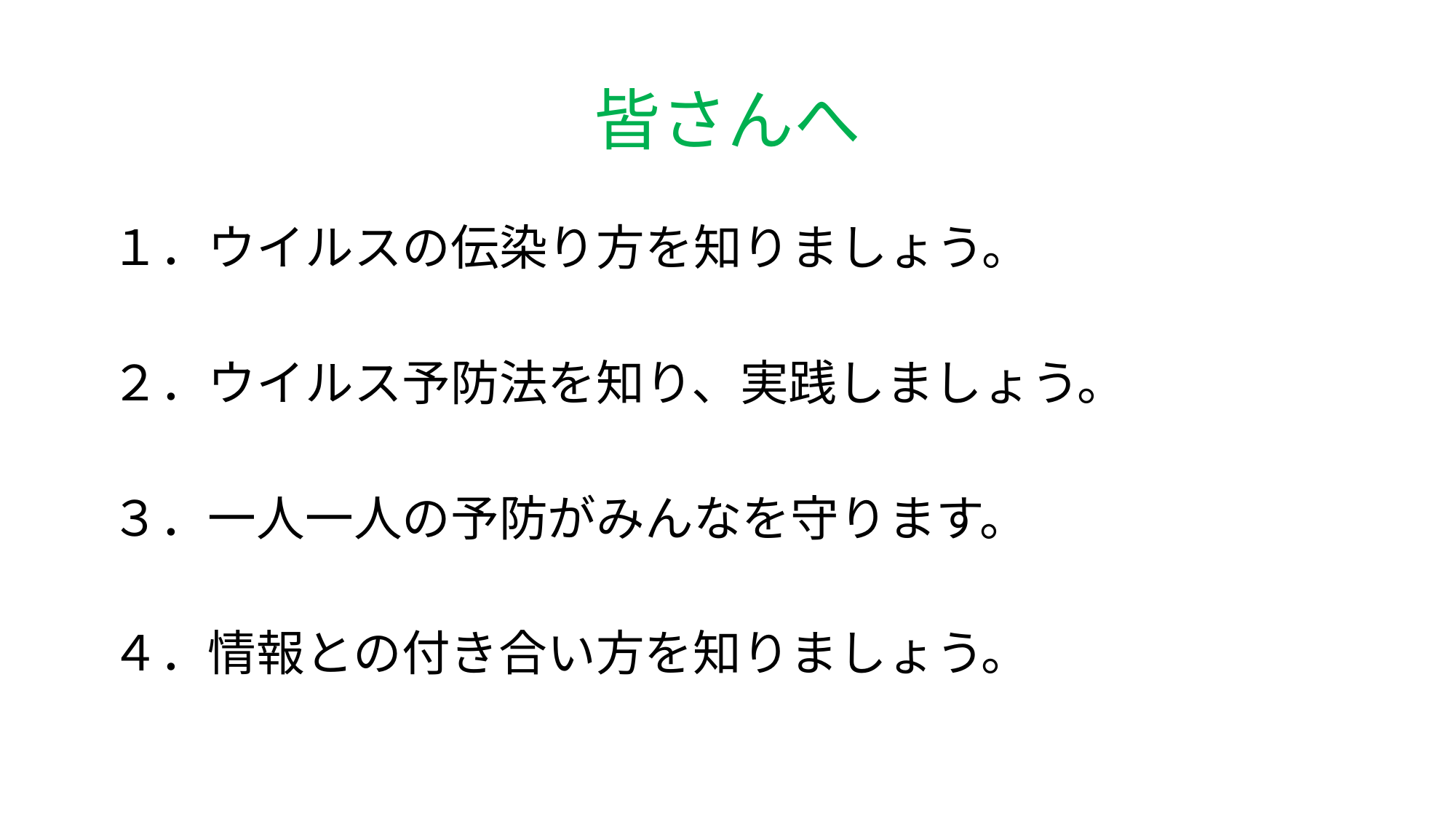

# 皆さんへ
１．ウイルスの伝染り方を知りましょう。

２．ウイルス予防法を知り、実践しましょう。

３．一人一人の予防がみんなを守ります。

４．情報との付き合い方を知りましょう。